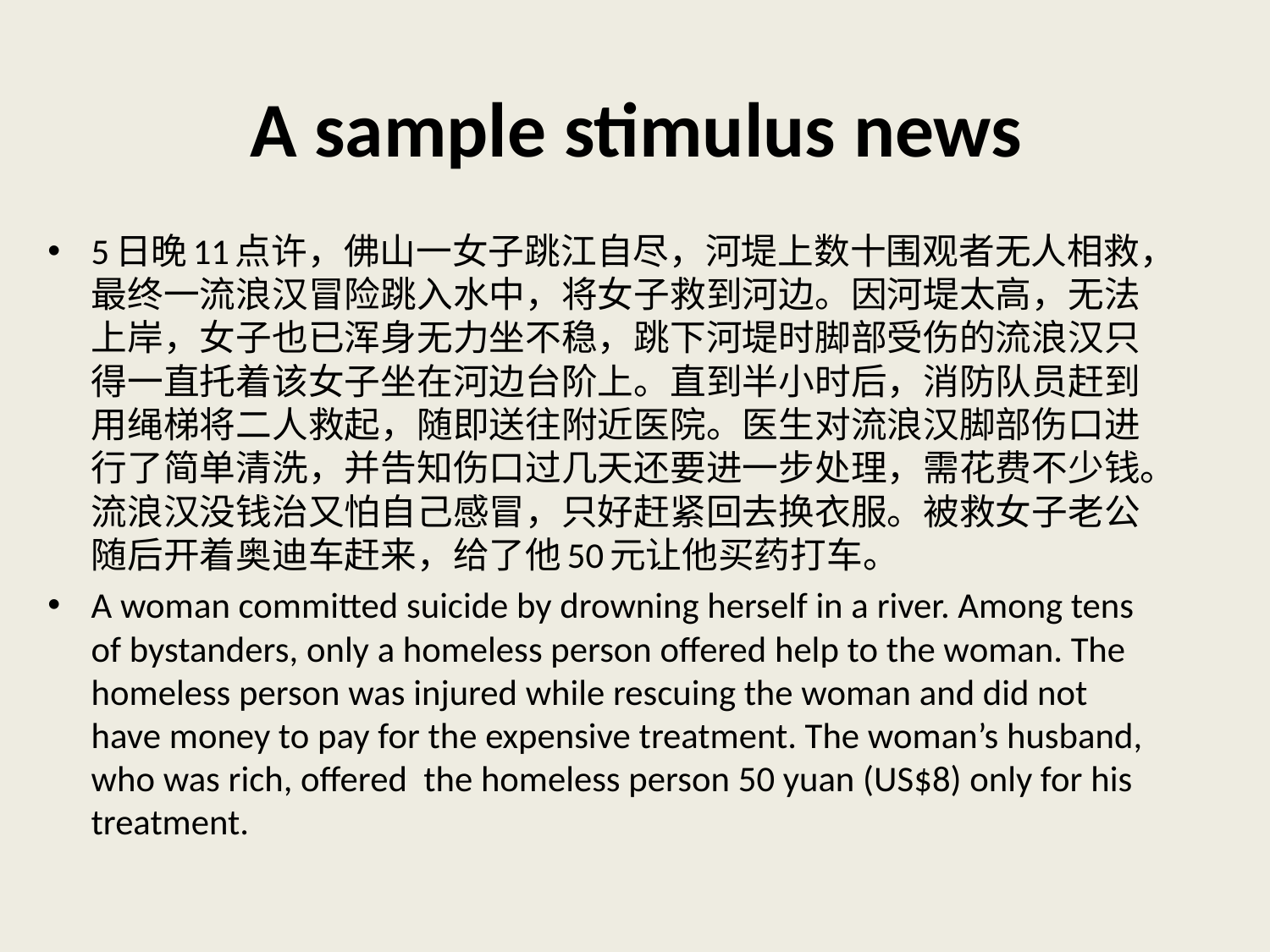

# A sample stimulus news
5日晚11点许，佛山一女子跳江自尽，河堤上数十围观者无人相救，最终一流浪汉冒险跳入水中，将女子救到河边。因河堤太高，无法上岸，女子也已浑身无力坐不稳，跳下河堤时脚部受伤的流浪汉只得一直托着该女子坐在河边台阶上。直到半小时后，消防队员赶到用绳梯将二人救起，随即送往附近医院。医生对流浪汉脚部伤口进行了简单清洗，并告知伤口过几天还要进一步处理，需花费不少钱。流浪汉没钱治又怕自己感冒，只好赶紧回去换衣服。被救女子老公随后开着奥迪车赶来，给了他50元让他买药打车。
A woman committed suicide by drowning herself in a river. Among tens of bystanders, only a homeless person offered help to the woman. The homeless person was injured while rescuing the woman and did not have money to pay for the expensive treatment. The woman’s husband, who was rich, offered  the homeless person 50 yuan (US$8) only for his treatment.